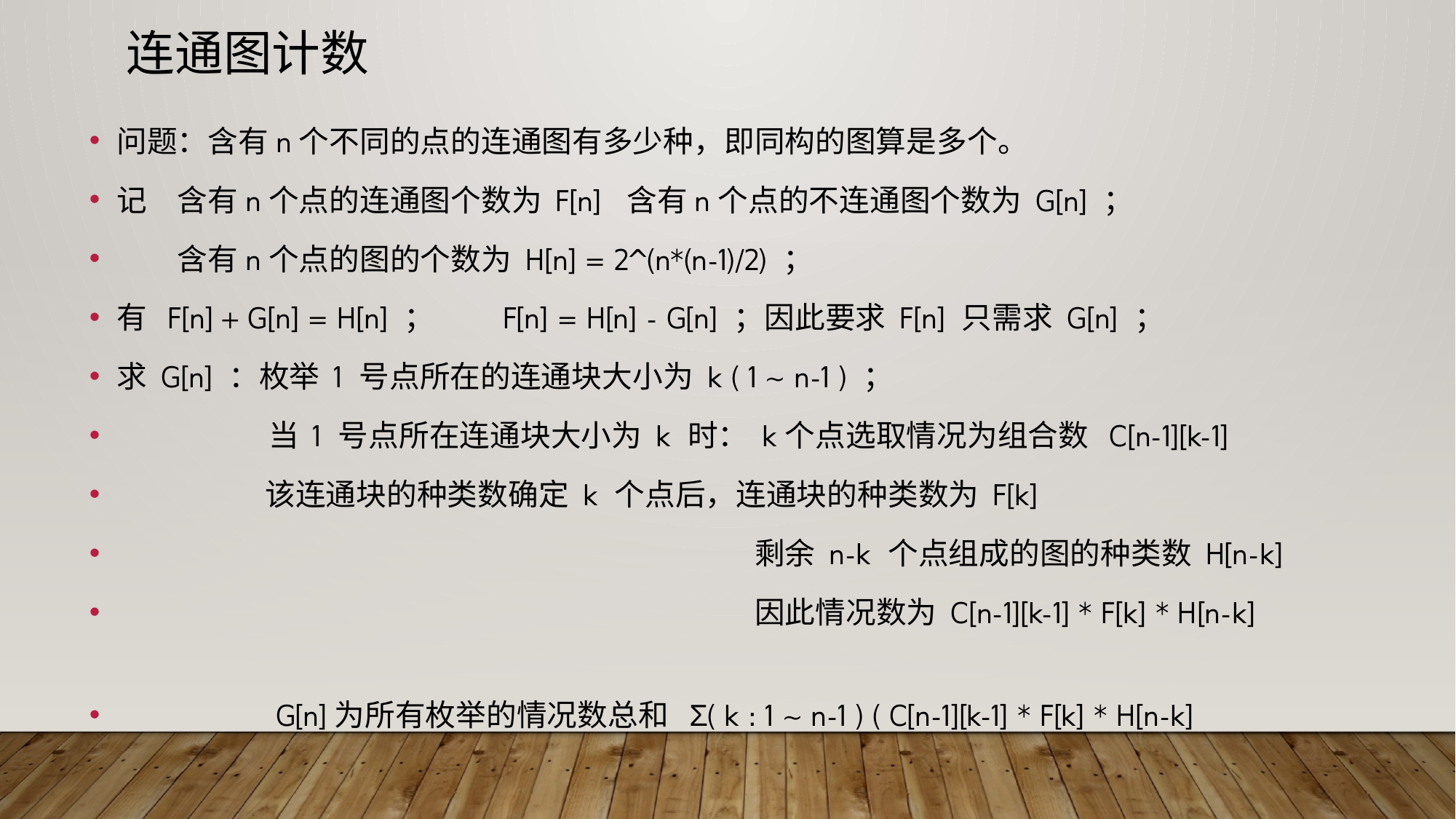

连通图计数
问题：含有n个不同的点的连通图有多少种，即同构的图算是多个。
记　含有n个点的连通图个数为 F[n]  含有n个点的不连通图个数为 G[n] ；
　　含有n个点的图的个数为 H[n] = 2^(n*(n-1)/2) ；
有  F[n] + G[n] = H[n] ；　　F[n] = H[n] - G[n] ；因此要求 F[n] 只需求 G[n] ；
求 G[n] ：枚举 1 号点所在的连通块大小为 k ( 1 ~ n-1 ) ；
　　　　　当 1 号点所在连通块大小为 k 时： k个点选取情况为组合数  C[n-1][k-1]
　　　　    该连通块的种类数确定 k 个点后，连通块的种类数为 F[k]
　　　　　　　　　　　　　　　　　　　　　剩余 n-k 个点组成的图的种类数 H[n-k]
　　　　　　　　　　　　　　　　　　　　　因此情况数为 C[n-1][k-1] * F[k] * H[n-k]
　　　　　G[n]为所有枚举的情况数总和  Σ( k : 1 ~ n-1 ) ( C[n-1][k-1] * F[k] * H[n-k]